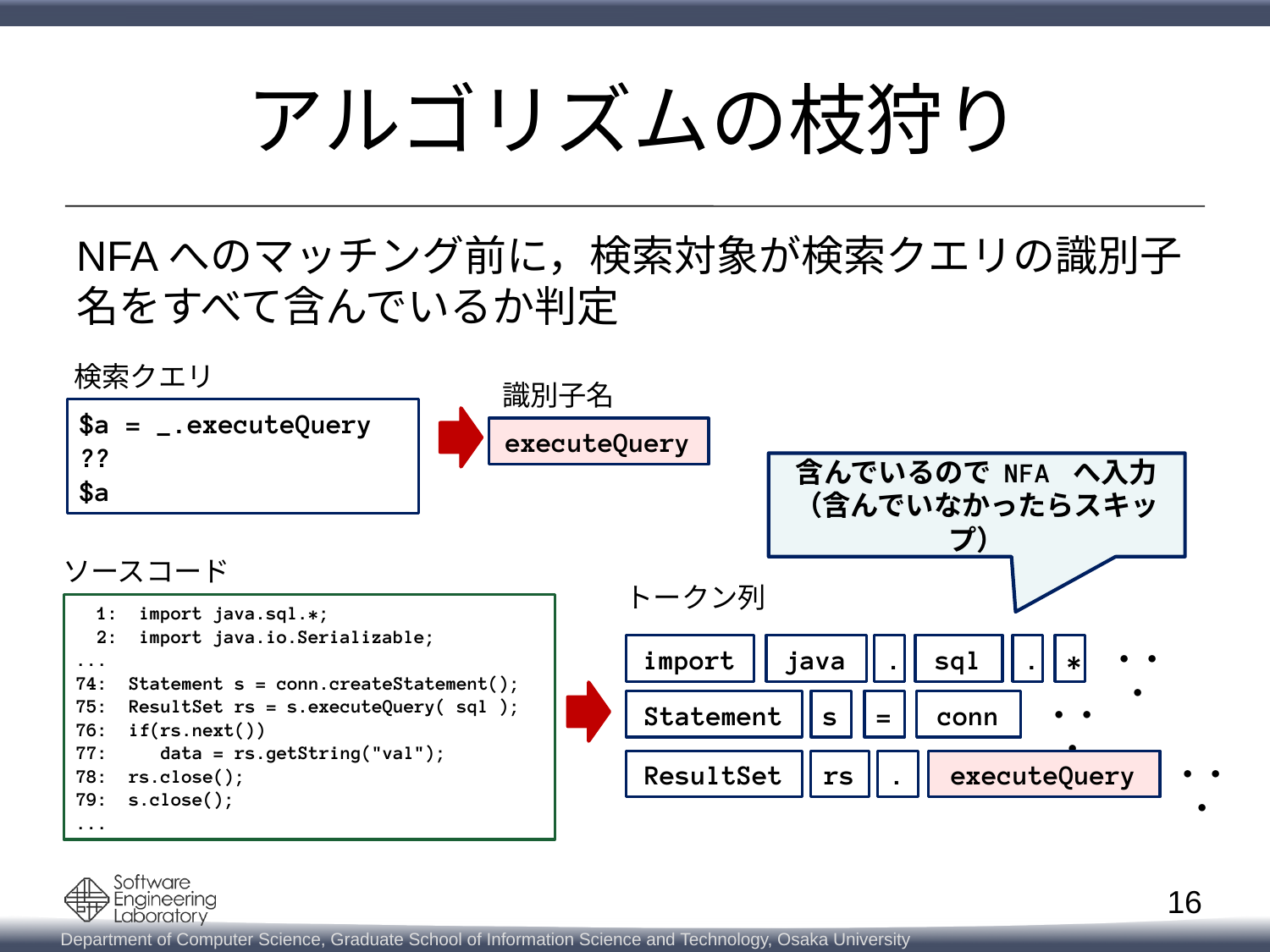

# アルゴリズムの枝狩り
NFAへのマッチング前に，検索対象が検索クエリの識別子名をすべて含んでいるか判定
検索クエリ
識別子名
$a = _.executeQuery
??
$a

executeQuery
含んでいるので NFA へ入力
（含んでいなかったらスキップ）
ソースコード
トークン列
  1:  import java.sql.*;
  2:  import java.io.Serializable;
...
74:  Statement s = conn.createStatement();
75:  ResultSet rs = s.executeQuery( sql );
76:  if(rs.next())
77:     data = rs.getString("val");
78:  rs.close();
79:  s.close();
...
import
java
.
sql
.
*
・・・

Statement
s
=
conn
・・・
ResultSet
rs
.
executeQuery
・・・
16